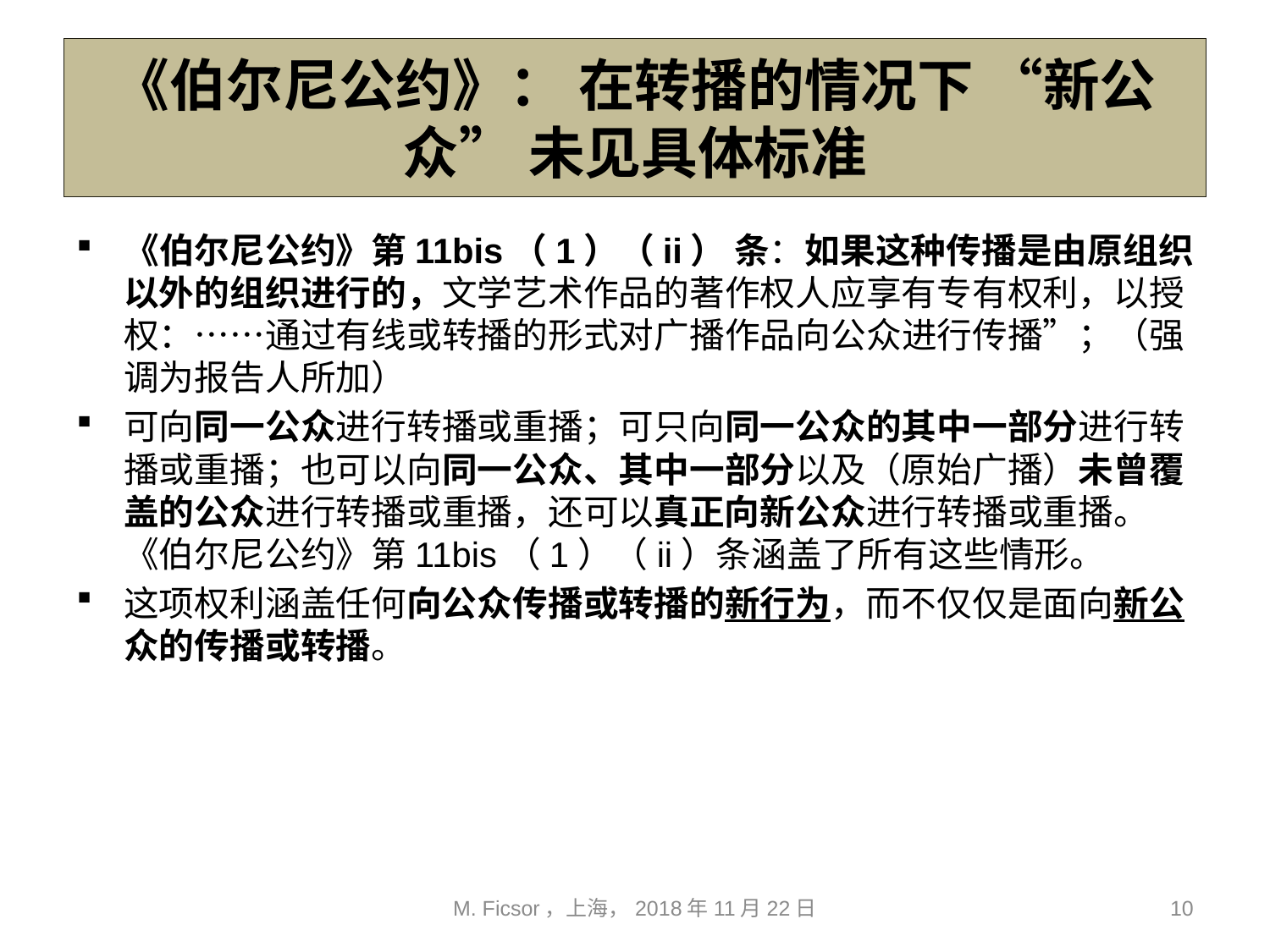

# 《伯尔尼公约》： 在转播的情况下 “新公众” 未见具体标准
《伯尔尼公约》第11bis（1）（ii） 条：如果这种传播是由原组织以外的组织进行的，文学艺术作品的著作权人应享有专有权利，以授权：……通过有线或转播的形式对广播作品向公众进行传播”；（强调为报告人所加）
可向同一公众进行转播或重播；可只向同一公众的其中一部分进行转播或重播；也可以向同一公众、其中一部分以及（原始广播）未曾覆盖的公众进行转播或重播，还可以真正向新公众进行转播或重播。《伯尔尼公约》第11bis（1）（ii）条涵盖了所有这些情形。
这项权利涵盖任何向公众传播或转播的新行为，而不仅仅是面向新公众的传播或转播。

M. Ficsor，上海，2018年11月22日
10